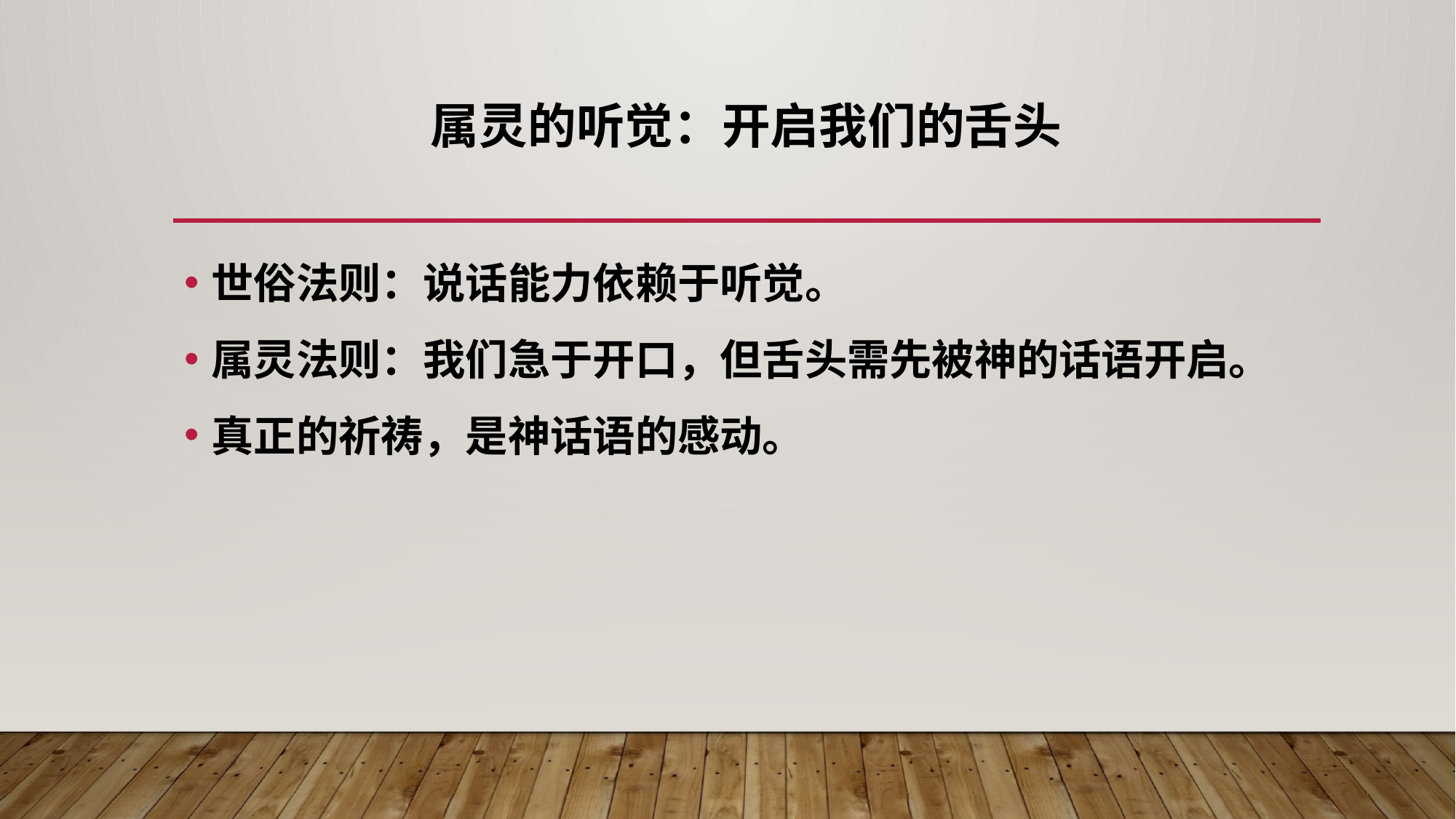

# 属灵的听觉：开启我们的舌头
世俗法则：说话能力依赖于听觉。
属灵法则：我们急于开口，但舌头需先被神的话语开启。
真正的祈祷，是神话语的感动。